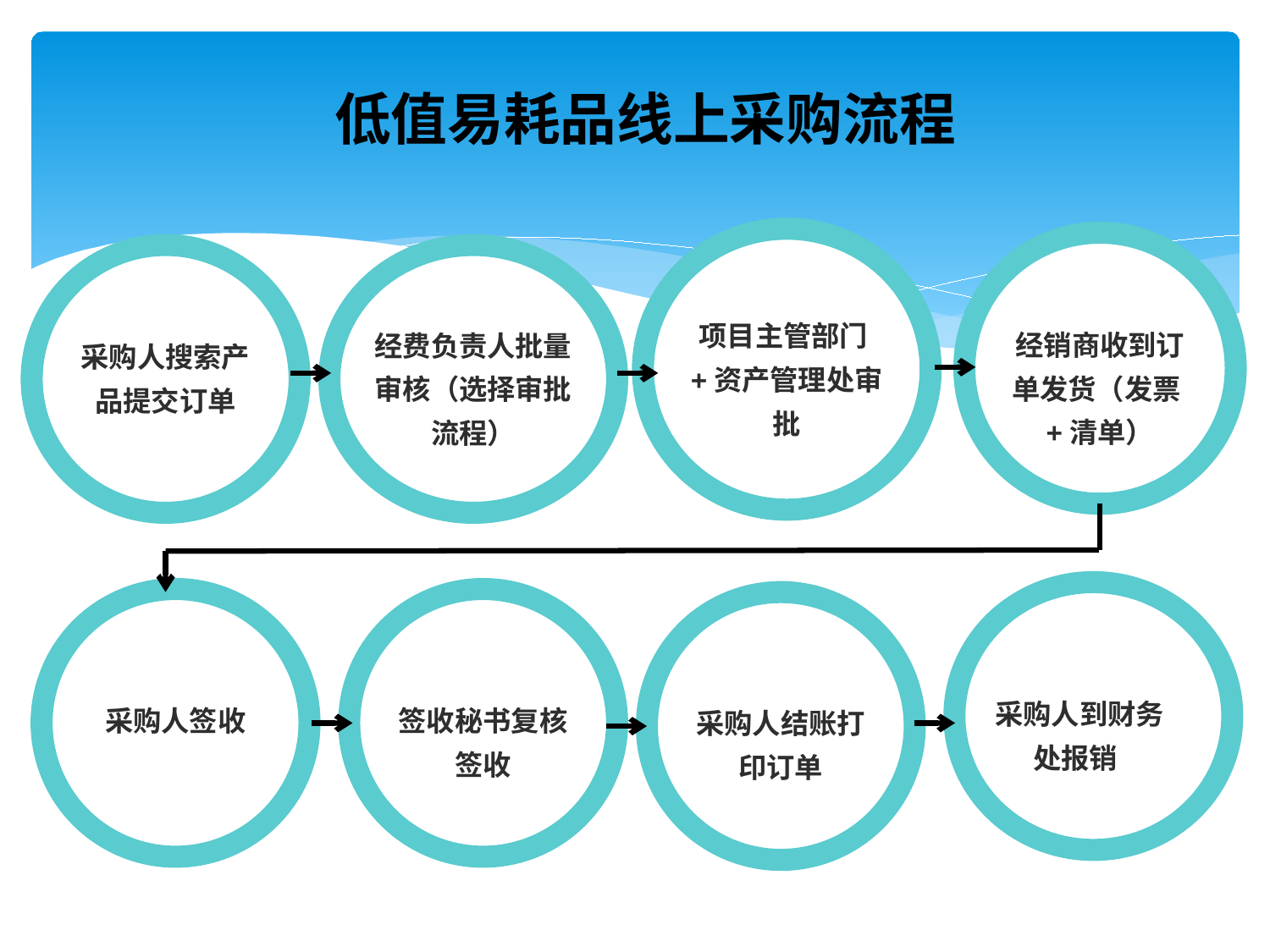

低值易耗品线上采购流程
项目主管部门+资产管理处审批
经销商收到订单发货（发票+清单）
采购人搜索产品提交订单
经费负责人批量审核（选择审批流程）
采购人到财务处报销
采购人签收
签收秘书复核签收

采购人结账打印订单